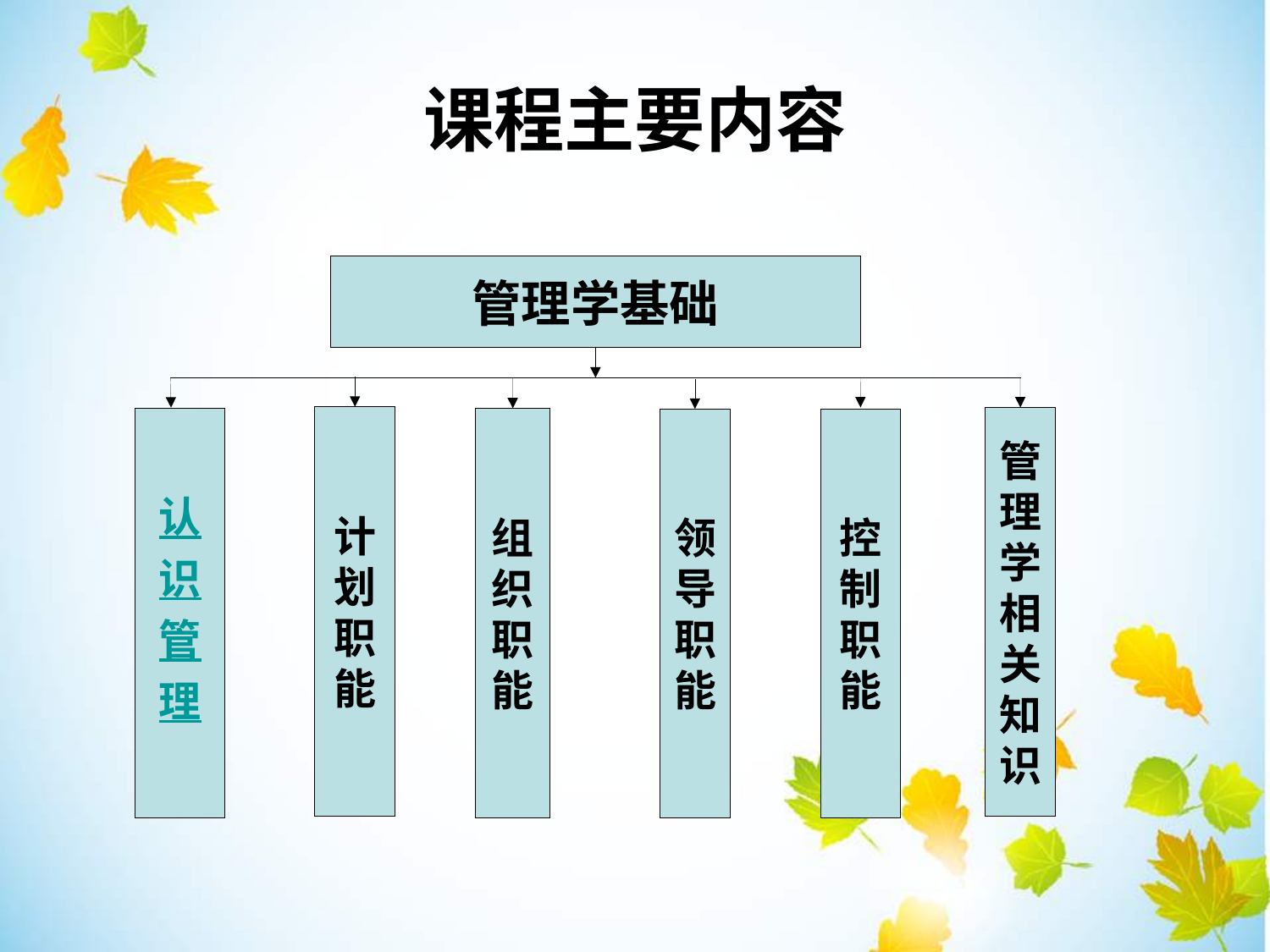

课程主要内容

管理学基础
计
划
职
能
管
理
学
相
关
知
识
认
识
管
理
组
织
职
能
领
导
职
能
控
制
职
能